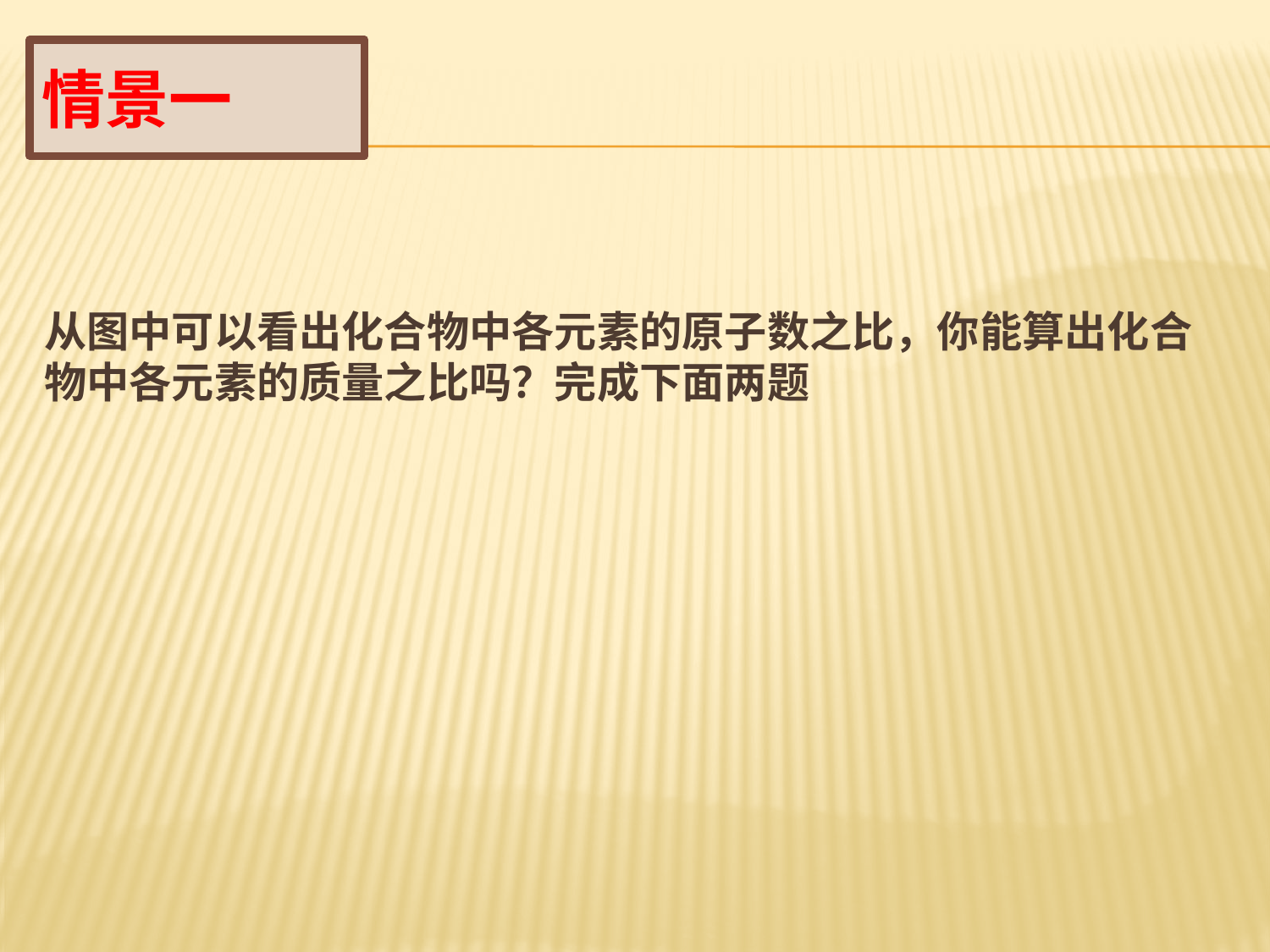

情景一
# 从图中可以看出化合物中各元素的原子数之比，你能算出化合物中各元素的质量之比吗？完成下面两题